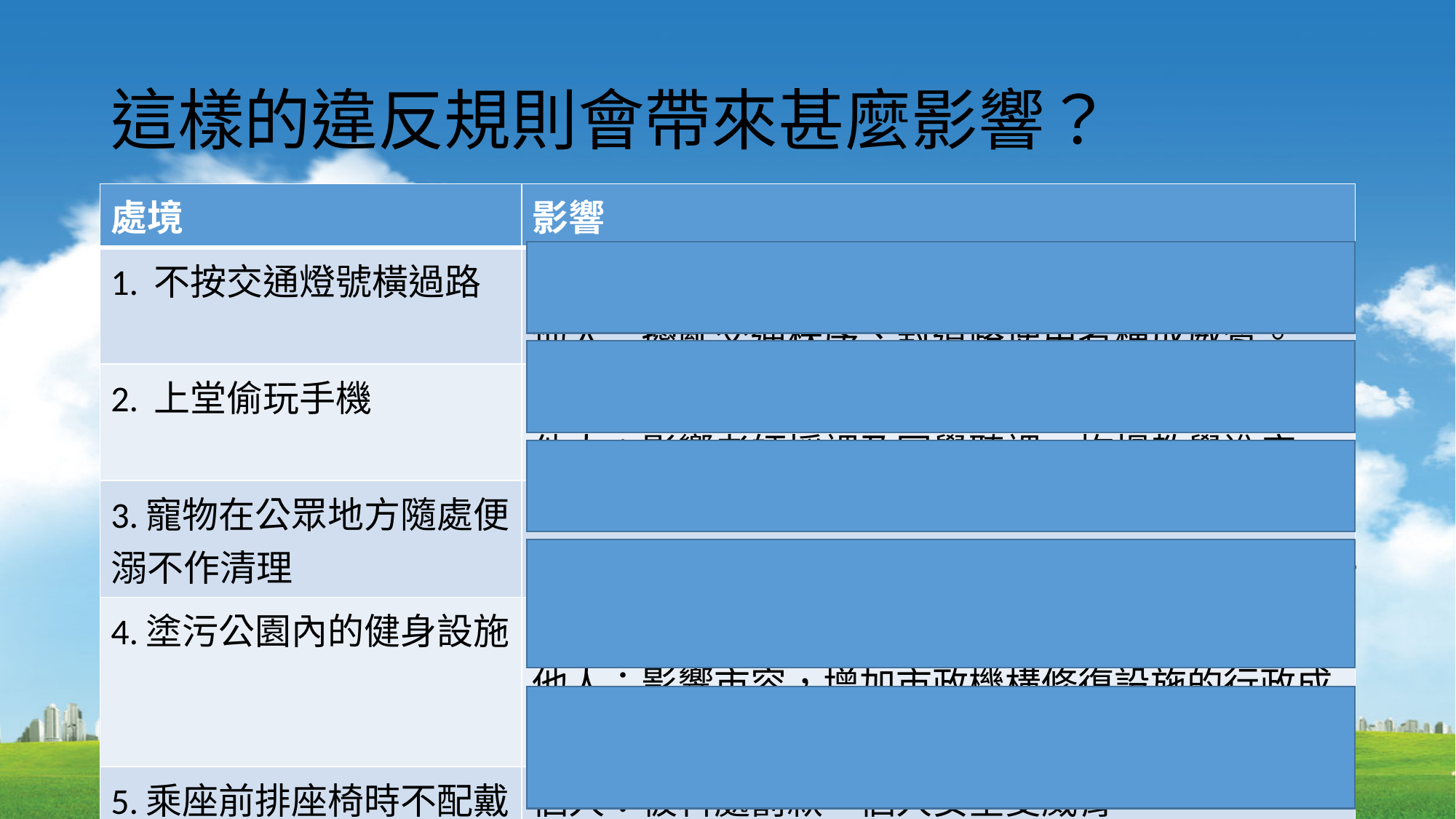

# 這樣的違反規則會帶來甚麼影響？
| 處境 | 影響 |
| --- | --- |
| 1. 不按交通燈號橫過路 | 個人：被科處罰款，個人安全受威脅。 他人：擾亂交通秩序、對道路使用者構成威脅。 |
| 2. 上堂偷玩手機 | 個人：未能專注課堂教學，學習低效。 他人：影響老師授課及同學聽課，拖慢教學進度。 |
| 3.寵物在公眾地方隨處便溺不作清理 | 個人：被科處罰款。 他人：影響街道衛生及市容，助長細菌和疾病傳播。 |
| 4.塗污公園內的健身設施 | 個人：被追究刑事責任及須作出賠償。 他人：影響市容，增加市政機構修復設施的行政成 本。 |
| 5.乘座前排座椅時不配戴安全帶 | 個人：被科處罰款，個人安全受威脅。 他人：若司機受傷，或會威脅乘客及道路使用者安 全。 |